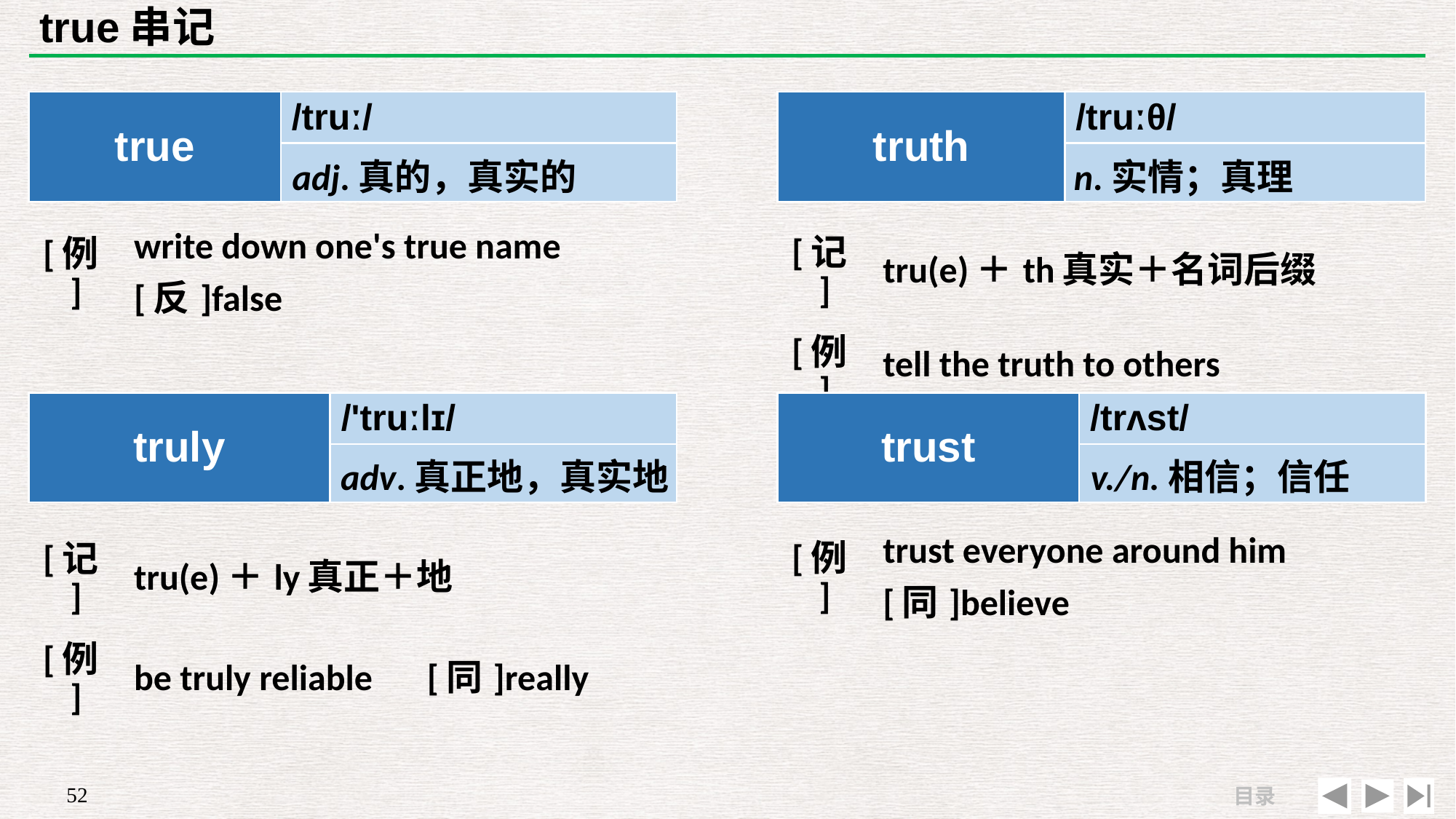

# true串记

| true | /truː/ |
| --- | --- |
|  |  |
| truth | /truːθ/ |
| --- | --- |
|  |  |
adj.真的，真实的
n.实情；真理
|  |  |
| --- | --- |
| [例] | write down one's true name　[反]false |
| [记] | tru(e)＋th真实＋名词后缀 |
| --- | --- |
| [例] | tell the truth to others |
| truly | /'truːlɪ/ |
| --- | --- |
|  |  |
| trust | /trʌst/ |
| --- | --- |
|  |  |
adv.真正地，真实地
v./n.相信；信任
|  |  |
| --- | --- |
| [例] | trust everyone around him　[同]believe |
| [记] | tru(e)＋ly真正＋地 |
| --- | --- |
| [例] | be truly reliable　[同]really |